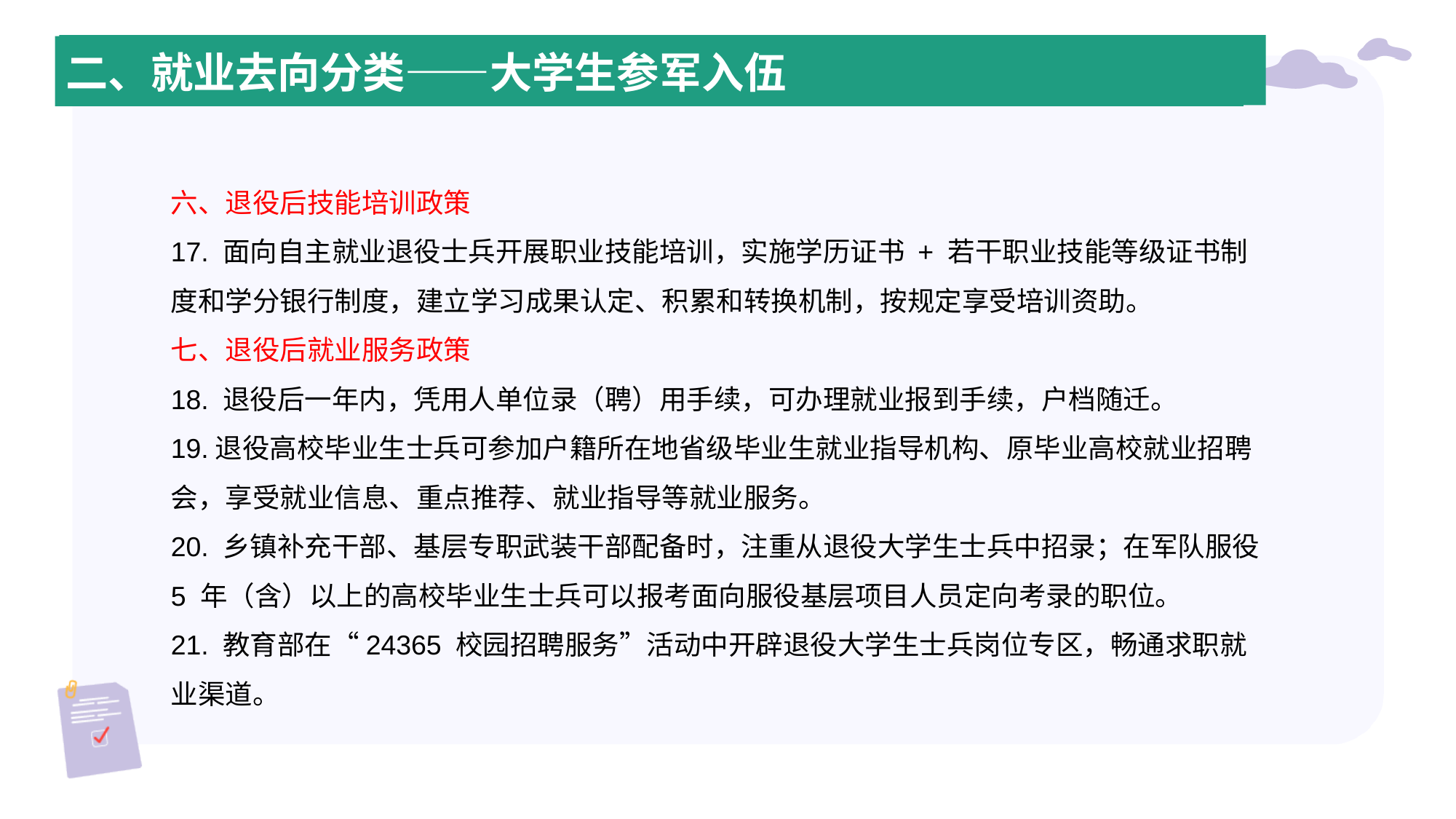

三、求职目标确定的方法与途径
二、就业去向分类——大学生参军入伍
六、退役后技能培训政策
17. 面向自主就业退役士兵开展职业技能培训，实施学历证书 + 若干职业技能等级证书制度和学分银行制度，建立学习成果认定、积累和转换机制，按规定享受培训资助。
七、退役后就业服务政策
18. 退役后一年内，凭用人单位录（聘）用手续，可办理就业报到手续，户档随迁。
19.退役高校毕业生士兵可参加户籍所在地省级毕业生就业指导机构、原毕业高校就业招聘会，享受就业信息、重点推荐、就业指导等就业服务。
20. 乡镇补充干部、基层专职武装干部配备时，注重从退役大学生士兵中招录；在军队服役 5 年（含）以上的高校毕业生士兵可以报考面向服役基层项目人员定向考录的职位。
21. 教育部在“24365 校园招聘服务”活动中开辟退役大学生士兵岗位专区，畅通求职就业渠道。